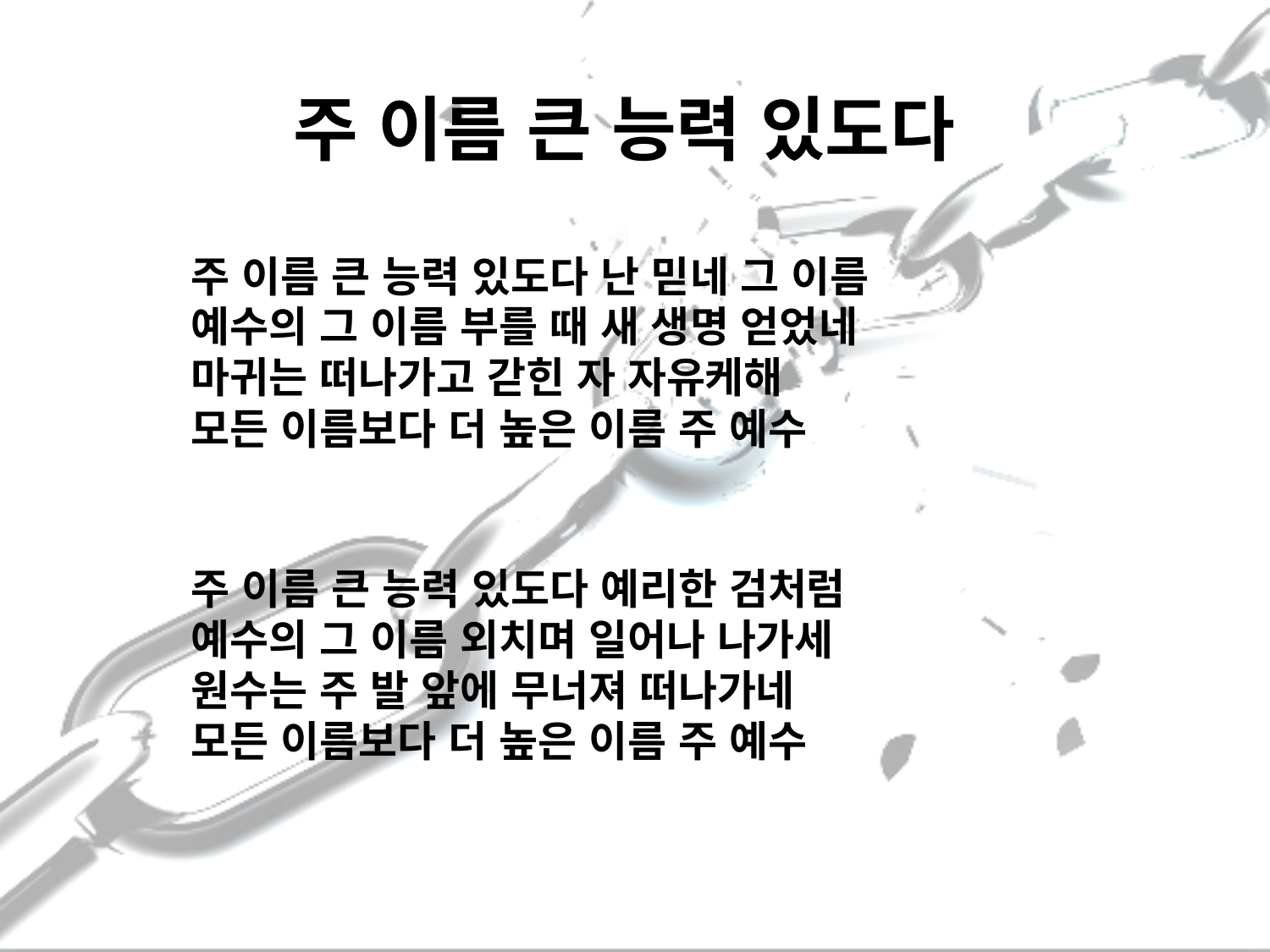

# 주 이름 큰 능력 있도다
주 이름 큰 능력 있도다 난 믿네 그 이름
예수의 그 이름 부를 때 새 생명 얻었네
마귀는 떠나가고 갇힌 자 자유케해
모든 이름보다 더 높은 이름 주 예수
주 이름 큰 능력 있도다 예리한 검처럼
예수의 그 이름 외치며 일어나 나가세
원수는 주 발 앞에 무너져 떠나가네
모든 이름보다 더 높은 이름 주 예수